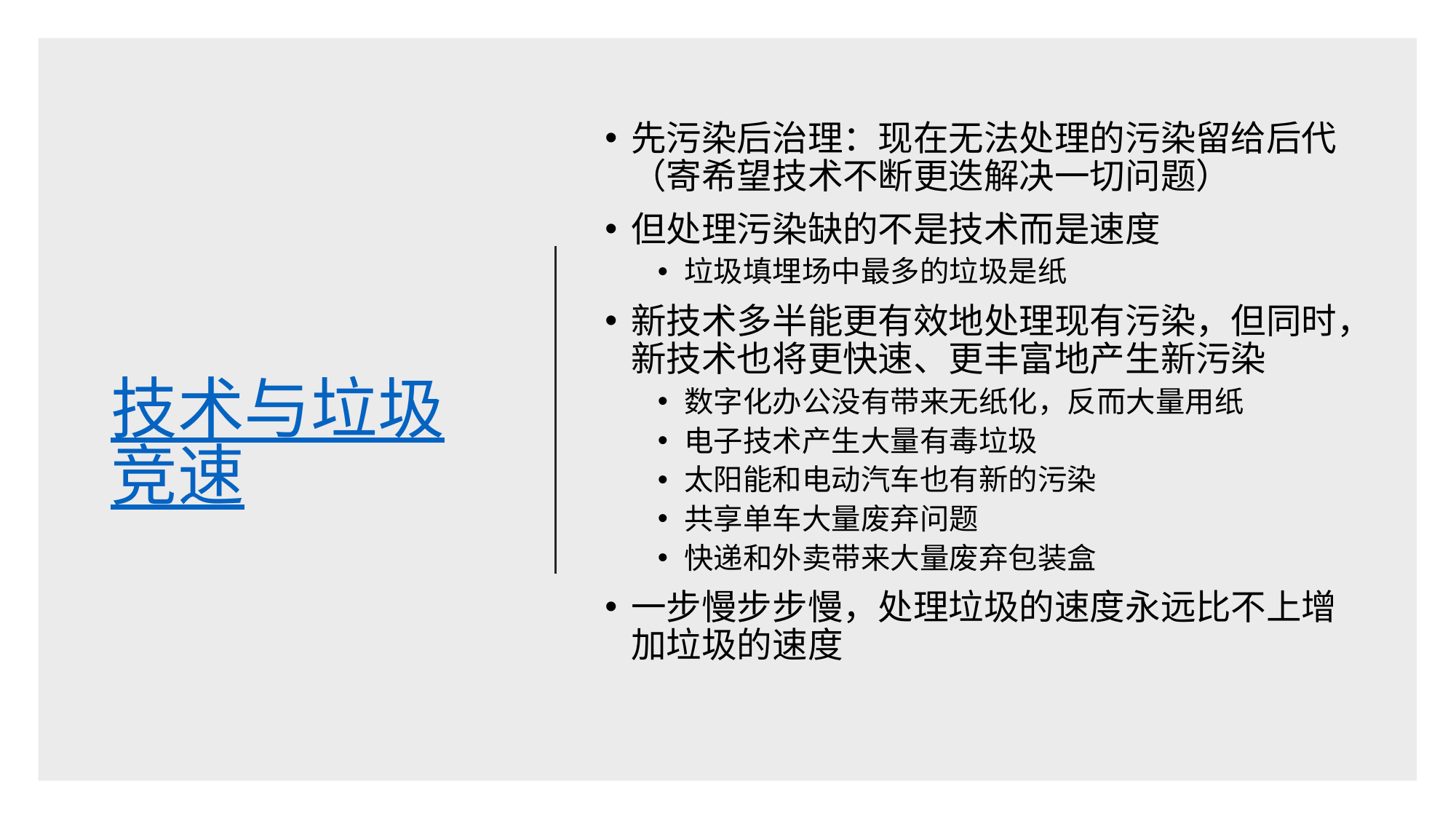

# 技术与垃圾竞速
先污染后治理：现在无法处理的污染留给后代（寄希望技术不断更迭解决一切问题）
但处理污染缺的不是技术而是速度
垃圾填埋场中最多的垃圾是纸
新技术多半能更有效地处理现有污染，但同时，新技术也将更快速、更丰富地产生新污染
数字化办公没有带来无纸化，反而大量用纸
电子技术产生大量有毒垃圾
太阳能和电动汽车也有新的污染
共享单车大量废弃问题
快递和外卖带来大量废弃包装盒
一步慢步步慢，处理垃圾的速度永远比不上增加垃圾的速度